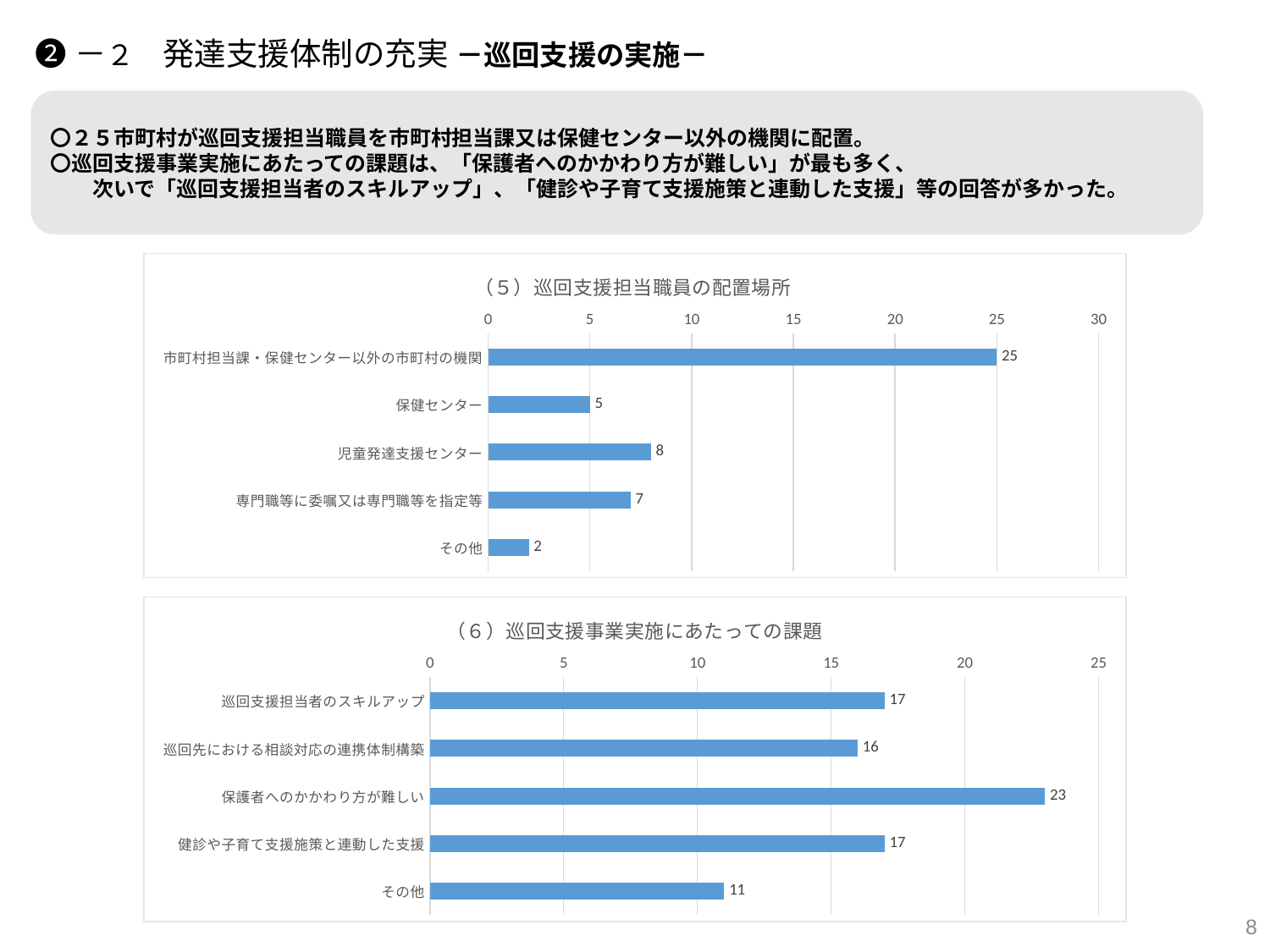

❷－２　発達支援体制の充実 －巡回支援の実施－
〇２５市町村が巡回支援担当職員を市町村担当課又は保健センター以外の機関に配置。
〇巡回支援事業実施にあたっての課題は、「保護者へのかかわり方が難しい」が最も多く、
　　次いで「巡回支援担当者のスキルアップ」、「健診や子育て支援施策と連動した支援」等の回答が多かった。

### Chart: （５）巡回支援担当職員の配置場所

| Category |  |
|---|---|
| 市町村担当課・保健センター以外の市町村の機関 | 25.0 |
| 保健センター | 5.0 |
| 児童発達支援センター | 8.0 |
| 専門職等に委嘱又は専門職等を指定等 | 7.0 |
| その他 | 2.0 |

### Chart: （６）巡回支援事業実施にあたっての課題

| Category |  |
|---|---|
| 巡回支援担当者のスキルアップ | 17.0 |
| 巡回先における相談対応の連携体制構築 | 16.0 |
| 保護者へのかかわり方が難しい | 23.0 |
| 健診や子育て支援施策と連動した支援 | 17.0 |
| その他 | 11.0 |
8